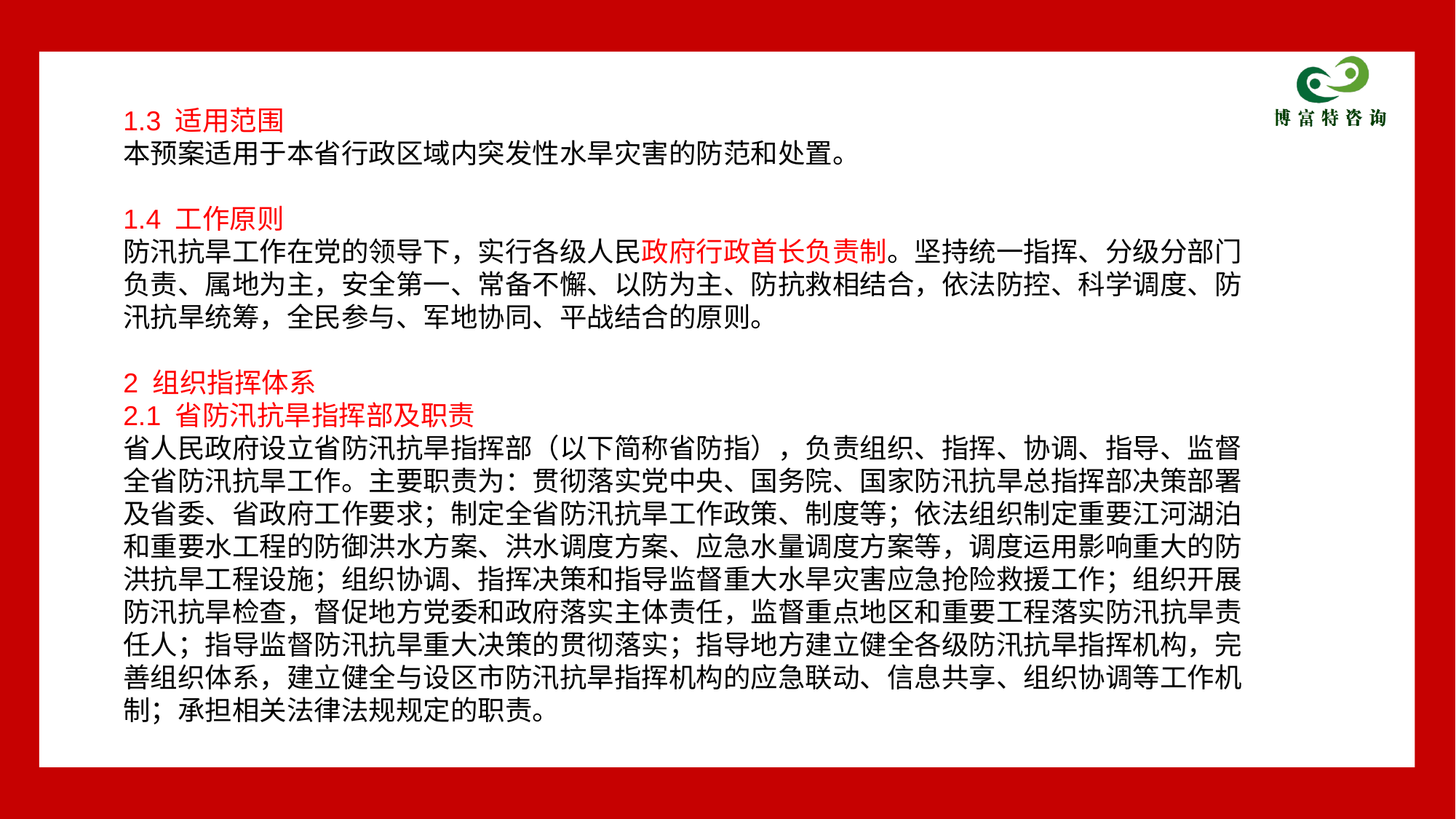

1.3 适用范围
本预案适用于本省行政区域内突发性水旱灾害的防范和处置。

1.4 工作原则
防汛抗旱工作在党的领导下，实行各级人民政府行政首长负责制。坚持统一指挥、分级分部门负责、属地为主，安全第一、常备不懈、以防为主、防抗救相结合，依法防控、科学调度、防汛抗旱统筹，全民参与、军地协同、平战结合的原则。

2 组织指挥体系
2.1 省防汛抗旱指挥部及职责
省人民政府设立省防汛抗旱指挥部（以下简称省防指），负责组织、指挥、协调、指导、监督全省防汛抗旱工作。主要职责为：贯彻落实党中央、国务院、国家防汛抗旱总指挥部决策部署及省委、省政府工作要求；制定全省防汛抗旱工作政策、制度等；依法组织制定重要江河湖泊和重要水工程的防御洪水方案、洪水调度方案、应急水量调度方案等，调度运用影响重大的防洪抗旱工程设施；组织协调、指挥决策和指导监督重大水旱灾害应急抢险救援工作；组织开展防汛抗旱检查，督促地方党委和政府落实主体责任，监督重点地区和重要工程落实防汛抗旱责任人；指导监督防汛抗旱重大决策的贯彻落实；指导地方建立健全各级防汛抗旱指挥机构，完善组织体系，建立健全与设区市防汛抗旱指挥机构的应急联动、信息共享、组织协调等工作机制；承担相关法律法规规定的职责。